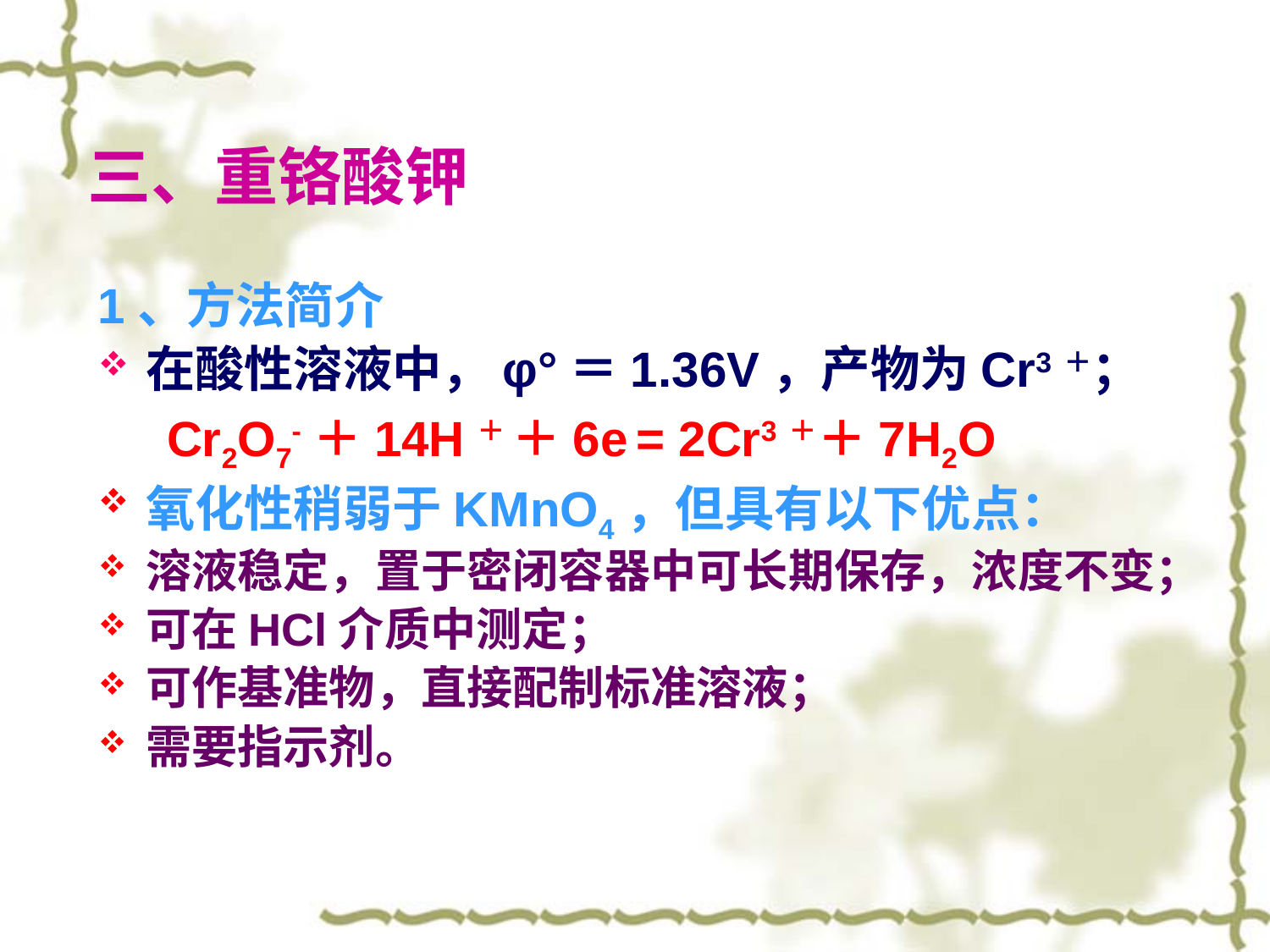

# 三、重铬酸钾
1、方法简介
在酸性溶液中，φ°＝1.36V，产物为Cr3＋；
     Cr2O7-＋14H＋ ＋6e = 2Cr3＋＋7H2O
氧化性稍弱于KMnO4，但具有以下优点：
溶液稳定，置于密闭容器中可长期保存，浓度不变；
可在HCl介质中测定；
可作基准物，直接配制标准溶液；
需要指示剂。

10